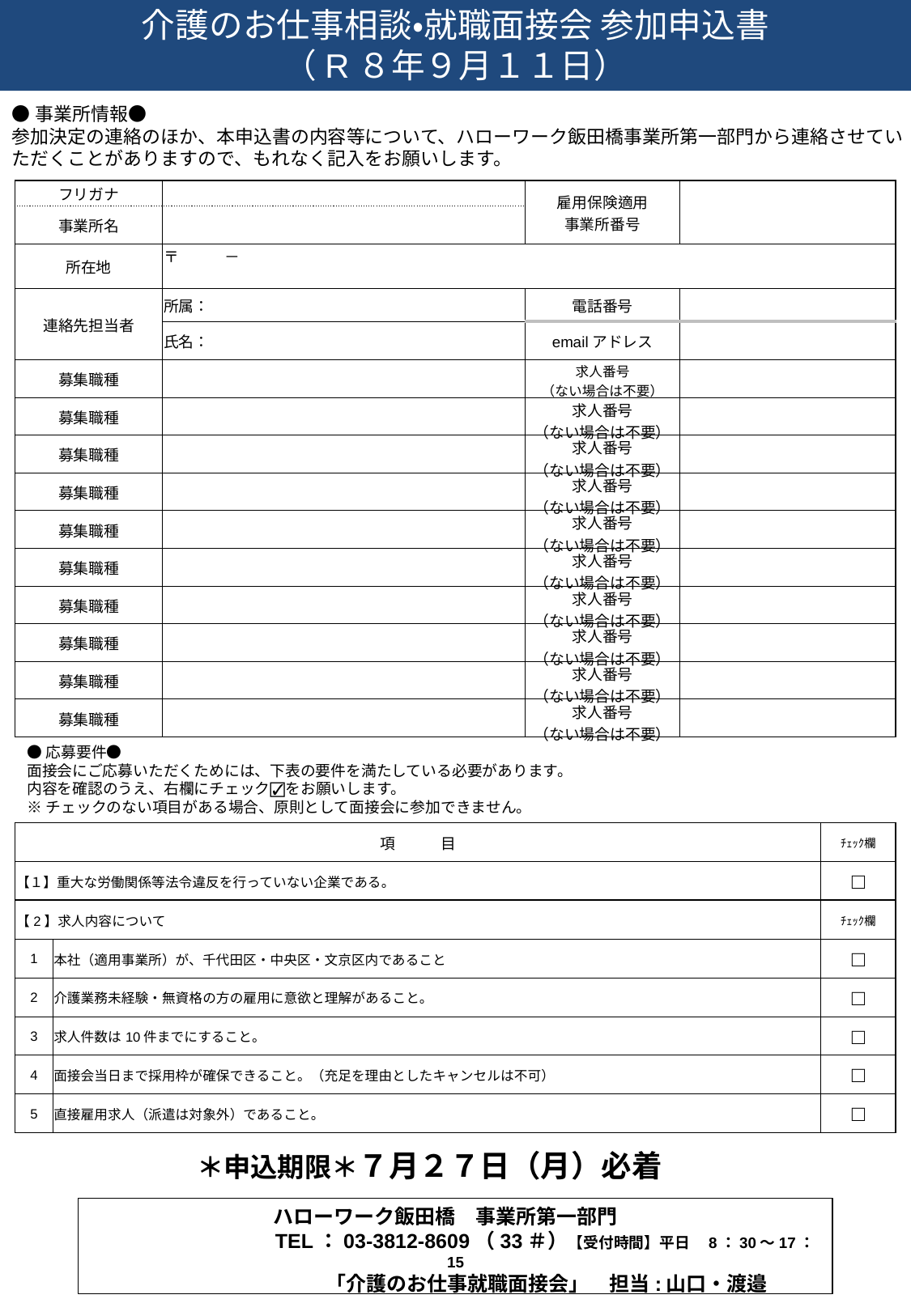

介護のお仕事相談・就職面接会 参加申込書
（R８年９月１１日）
●事業所情報●
参加決定の連絡のほか、本申込書の内容等について、ハローワーク飯田橋事業所第一部門から連絡させていただくことがありますので、もれなく記入をお願いします。
| フリガナ |  | 雇用保険適用 事業所番号 |  |
| --- | --- | --- | --- |
| 事業所名 |  |  |  |
| 所在地 | 〒　　　－ |  |  |
| 連絡先担当者 | 所属： | 電話番号 |  |
|  | 氏名： | emailアドレス |  |
| 募集職種 |  | 求人番号 （ない場合は不要） |  |
| 募集職種 |  | 求人番号 （ない場合は不要） |  |
| 募集職種 |  | 求人番号 （ない場合は不要） |  |
| 募集職種 |  | 求人番号 （ない場合は不要） |  |
| 募集職種 |  | 求人番号 （ない場合は不要） |  |
| 募集職種 |  | 求人番号 （ない場合は不要） |  |
| 募集職種 |  | 求人番号 （ない場合は不要） |  |
| 募集職種 |  | 求人番号 （ない場合は不要） |  |
| 募集職種 |  | 求人番号 （ない場合は不要） |  |
| 募集職種 |  | 求人番号 （ない場合は不要） |  |
●応募要件●
面接会にご応募いただくためには、下表の要件を満たしている必要があります。
内容を確認のうえ、右欄にチェック☑をお願いします。
※チェックのない項目がある場合、原則として面接会に参加できません。
| 項　　　目 |  | ﾁｪｯｸ欄 |
| --- | --- | --- |
| 【１】重大な労働関係等法令違反を行っていない企業である。 |  | □ |
| 【2】求人内容について |  | ﾁｪｯｸ欄 |
| 1 | 本社（適用事業所）が、千代田区・中央区・文京区内であること | □ |
| 2 | 介護業務未経験・無資格の方の雇用に意欲と理解があること。 | □ |
| 3 | 求人件数は10件までにすること。 | □ |
| 4 | 面接会当日まで採用枠が確保できること。（充足を理由としたキャンセルは不可） | □ |
| 5 | 直接雇用求人（派遣は対象外）であること。 | □ |
＊申込期限＊７月２７日（月）必着
ハローワーク飯田橋　事業所第一部門
TEL：03-3812-8609（33＃）【受付時間】平日　8：30～17：15
「介護のお仕事就職面接会」　担当:山口・渡邉